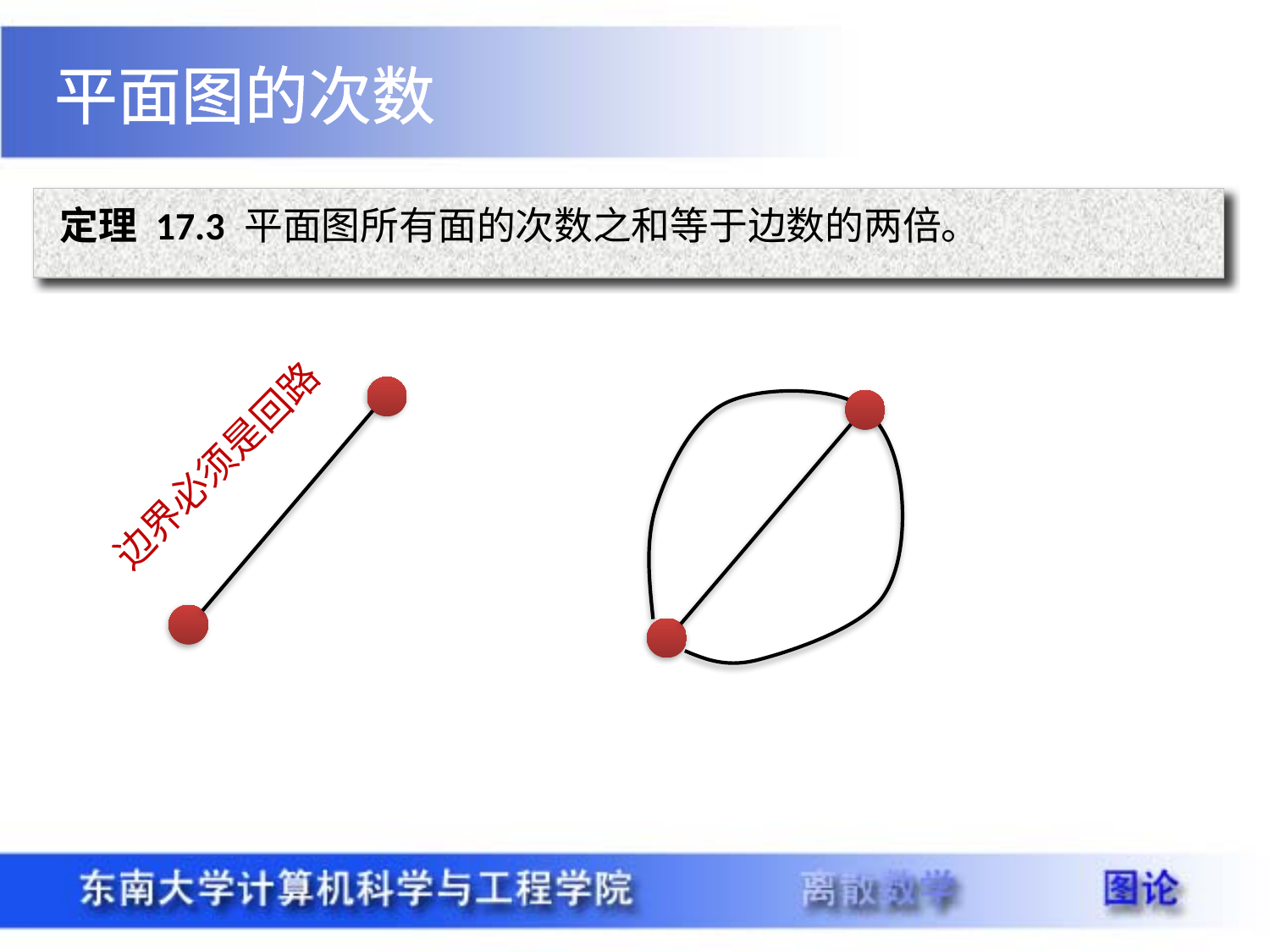

平面图的次数

平面图所有面的次数之和等于边数的两倍。
定理 17.3
定理 17.2

边界必须是回路